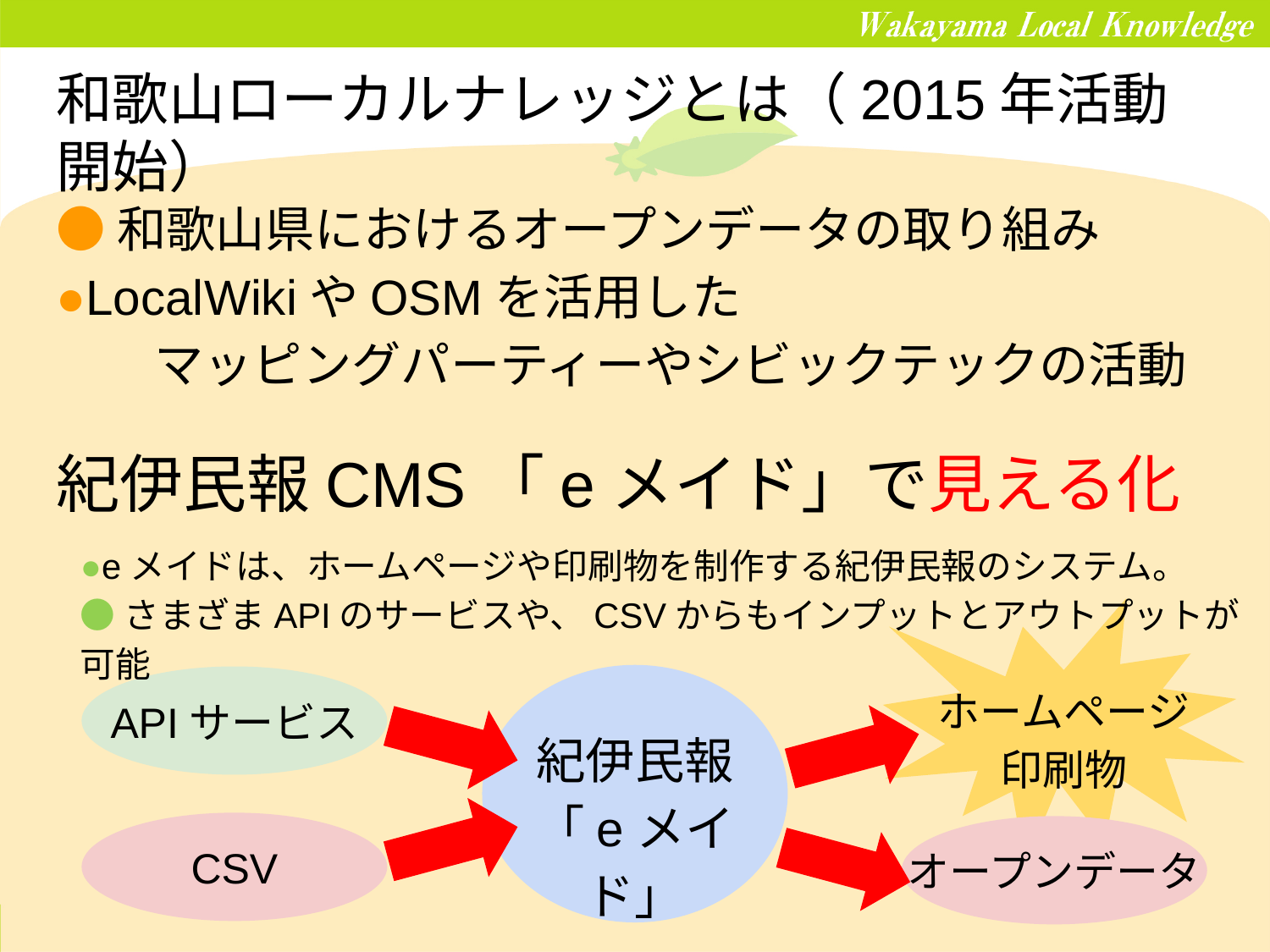

和歌山ローカルナレッジとは（2015年活動開始）
●和歌山県におけるオープンデータの取り組み
●LocalWikiやOSMを活用した
　　マッピングパーティーやシビックテックの活動
# 紀伊民報CMS「eメイド」で見える化
●eメイドは、ホームページや印刷物を制作する紀伊民報のシステム。
●さまざまAPIのサービスや、CSVからもインプットとアウトプットが可能

ホームページ
印刷物

APIサービス

紀伊民報
「eメイド」

CSV

オープンデータ